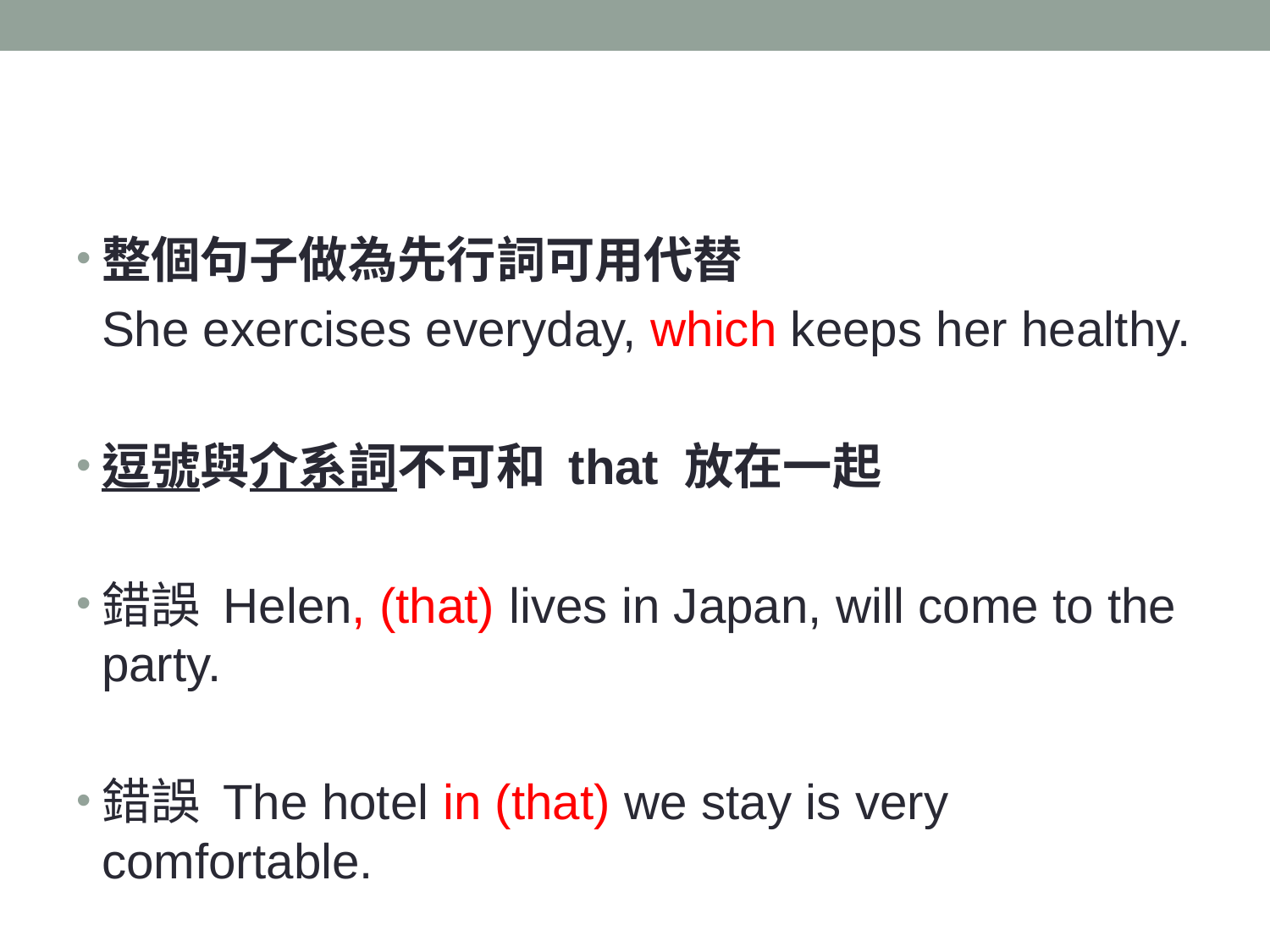

#
整個句子做為先行詞可用代替
	She exercises everyday, which keeps her healthy.

逗號與介系詞不可和 that 放在一起

錯誤 Helen, (that) lives in Japan, will come to the party.

錯誤 The hotel in (that) we stay is very comfortable.